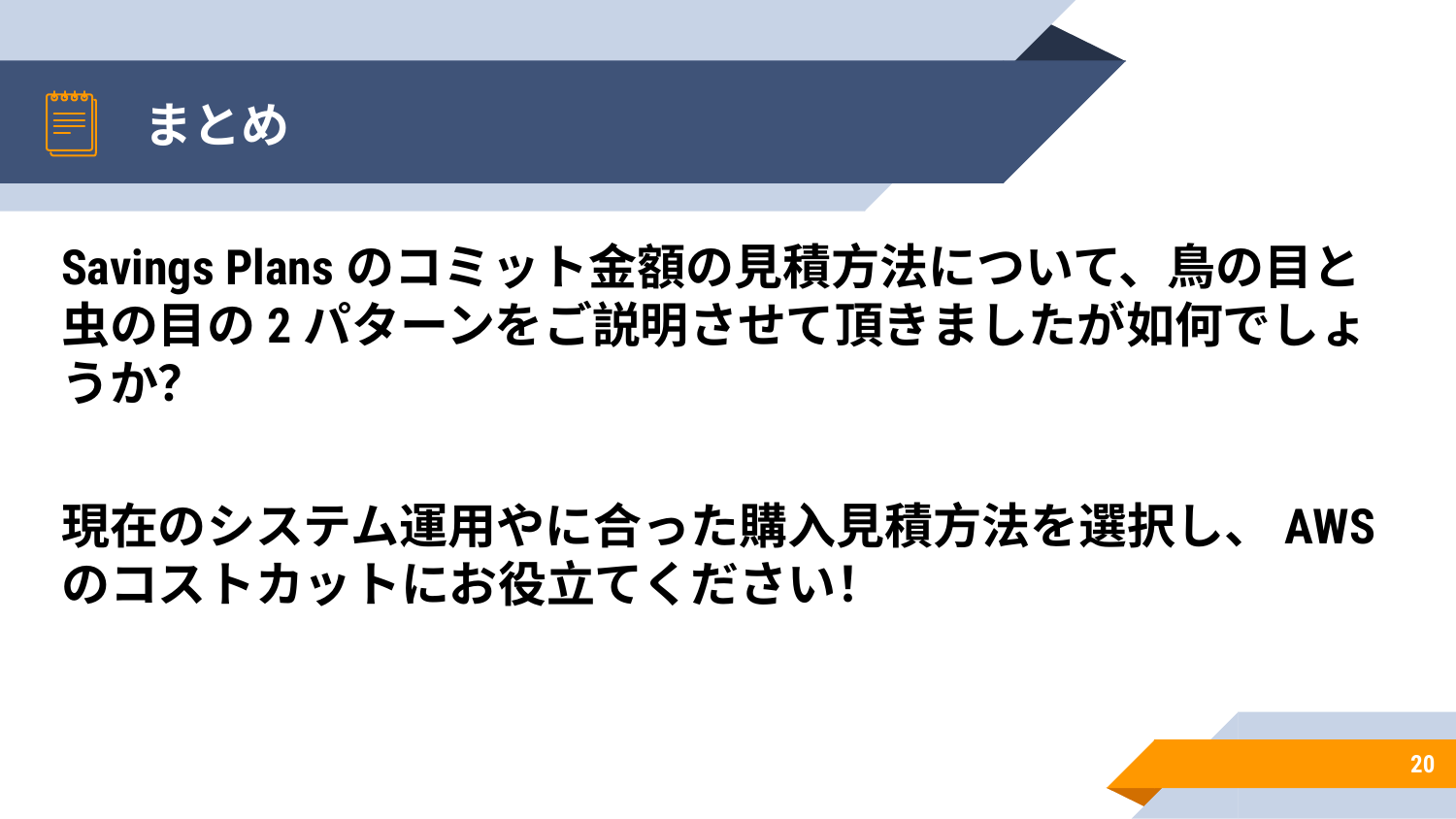

# まとめ

Savings Plansのコミット金額の見積方法について、鳥の目と虫の目の2パターンをご説明させて頂きましたが如何でしょうか？

現在のシステム運用やに合った購入見積方法を選択し、AWSのコストカットにお役立てください！
20